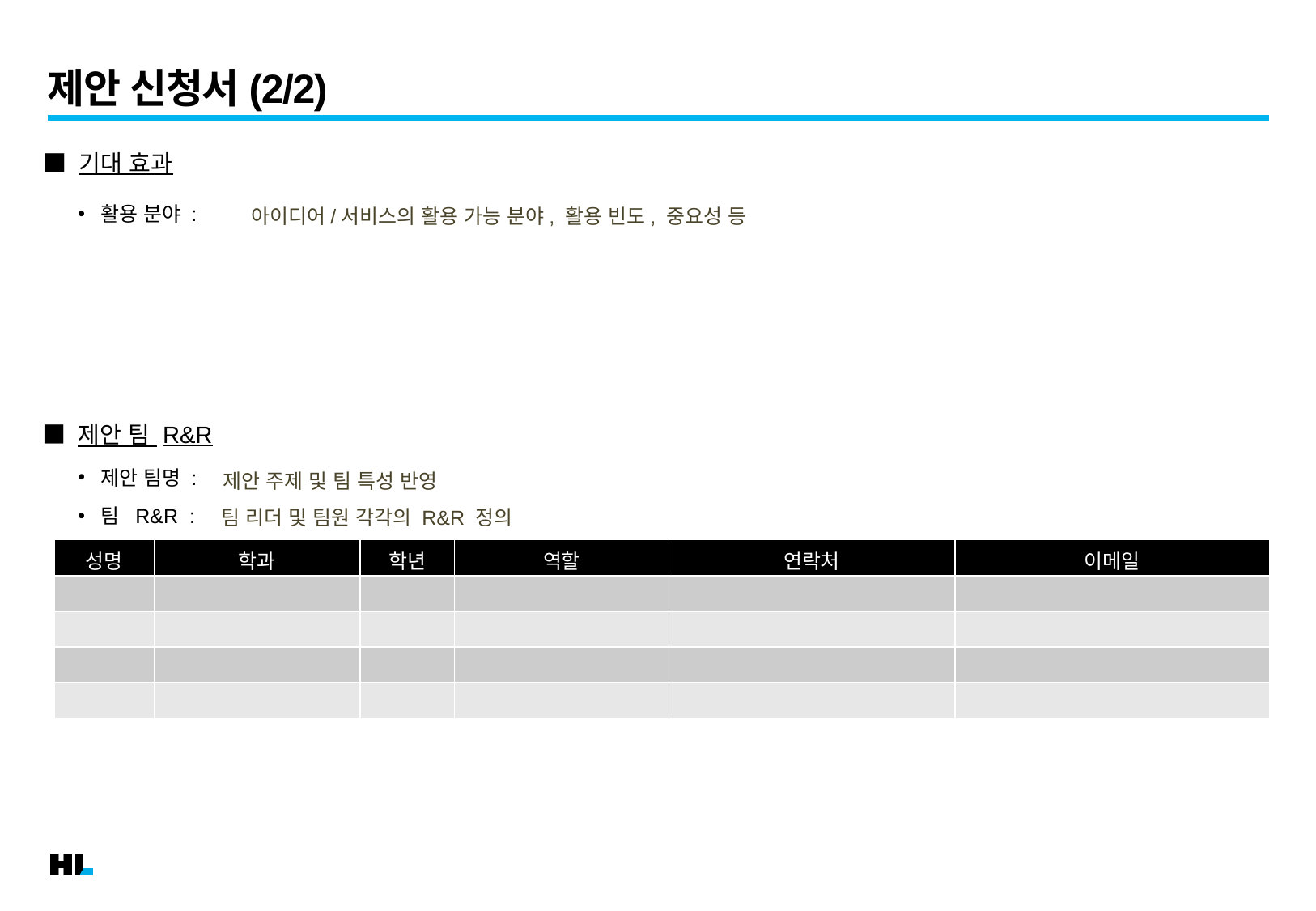

# 제안 신청서(2/2)
■ 기대 효과
활용 분야 :
아이디어/서비스의 활용 가능 분야, 활용 빈도, 중요성 등
■ 제안 팀 R&R
제안 팀명 :
제안 주제 및 팀 특성 반영
팀  R&R  :
팀 리더 및 팀원 각각의 R&R 정의
| 성명 | 학과 | 학년 | 역할 | 연락처 | 이메일 |
| --- | --- | --- | --- | --- | --- |
|  |  |  |  |  |  |
|  |  |  |  |  |  |
|  |  |  |  |  |  |
|  |  |  |  |  |  |